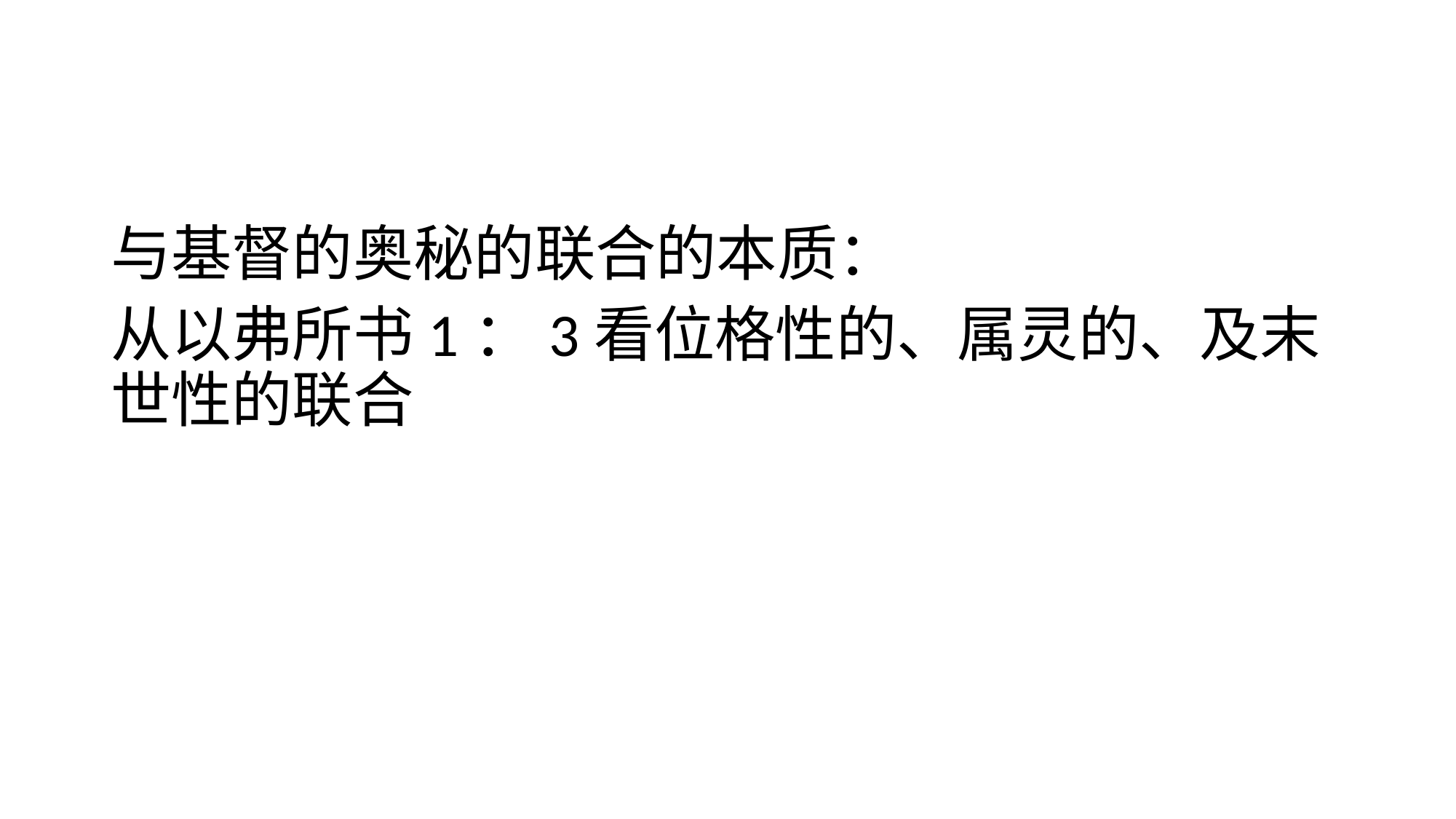

#
与基督的奥秘的联合的本质：
从以弗所书1：3看位格性的、属灵的、及末世性的联合